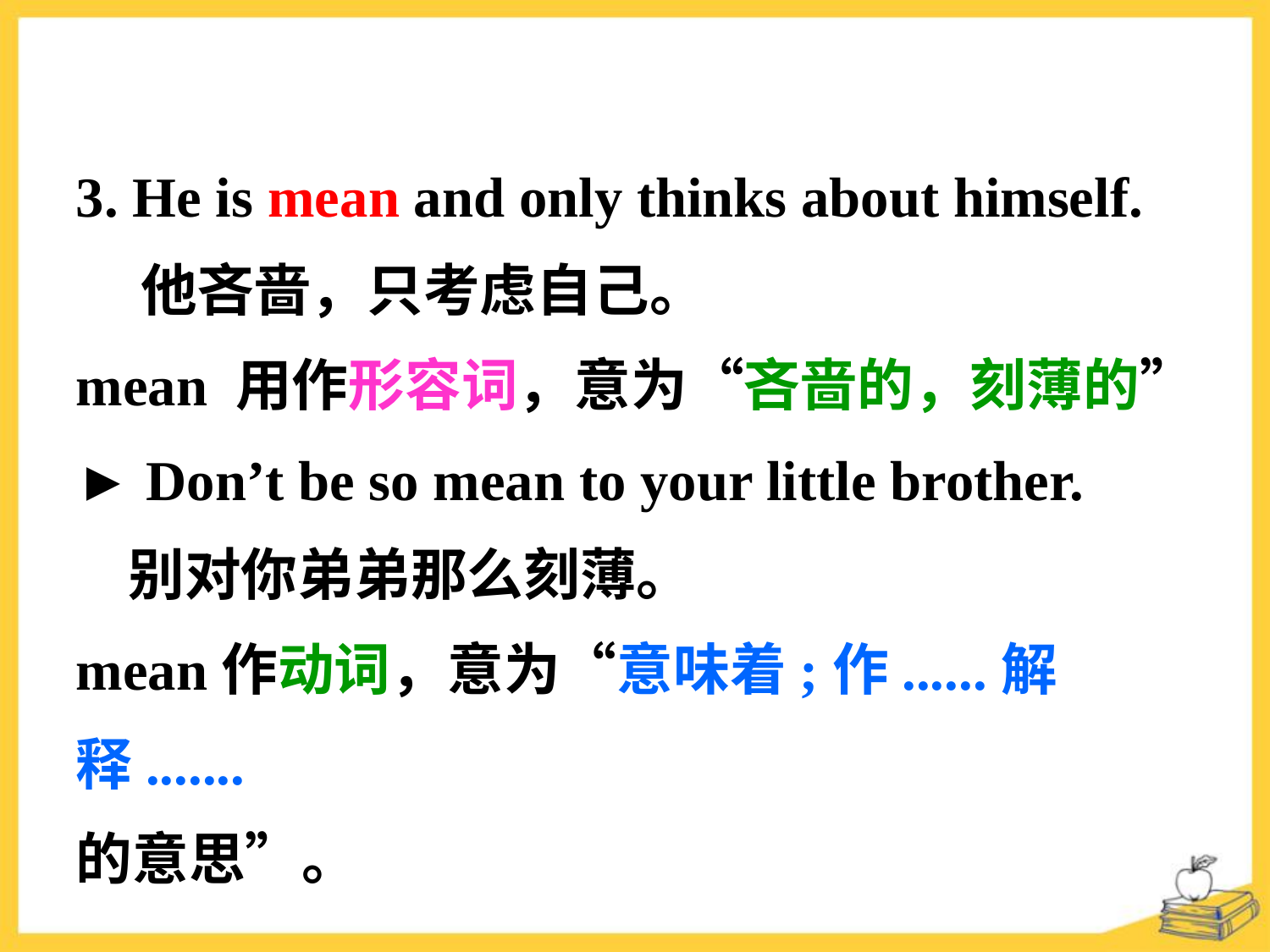

3. He is mean and only thinks about himself.
    他吝啬，只考虑自己。
mean 用作形容词，意为“吝啬的，刻薄的”
► Don’t be so mean to your little brother.
   别对你弟弟那么刻薄。
mean作动词，意为“意味着;作......解释.......
的意思”。